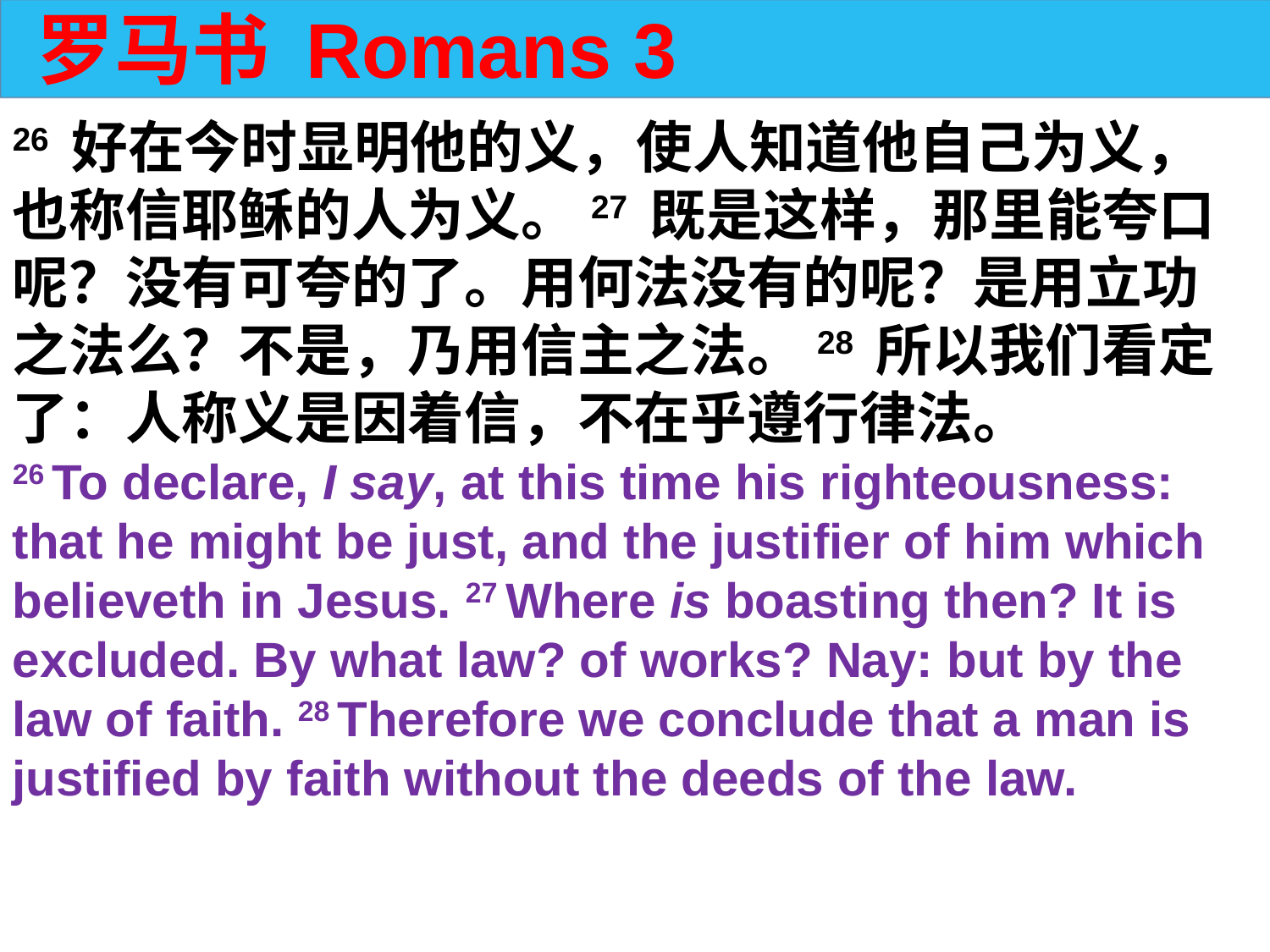

罗马书 Romans 3
26 好在今时显明他的义，使人知道他自己为义，也称信耶稣的人为义。27 既是这样，那里能夸口呢？没有可夸的了。用何法没有的呢？是用立功之法么？不是，乃用信主之法。28 所以我们看定了：人称义是因着信，不在乎遵行律法。
26 To declare, I say, at this time his righteousness: that he might be just, and the justifier of him which believeth in Jesus. 27 Where is boasting then? It is excluded. By what law? of works? Nay: but by the law of faith. 28 Therefore we conclude that a man is justified by faith without the deeds of the law.